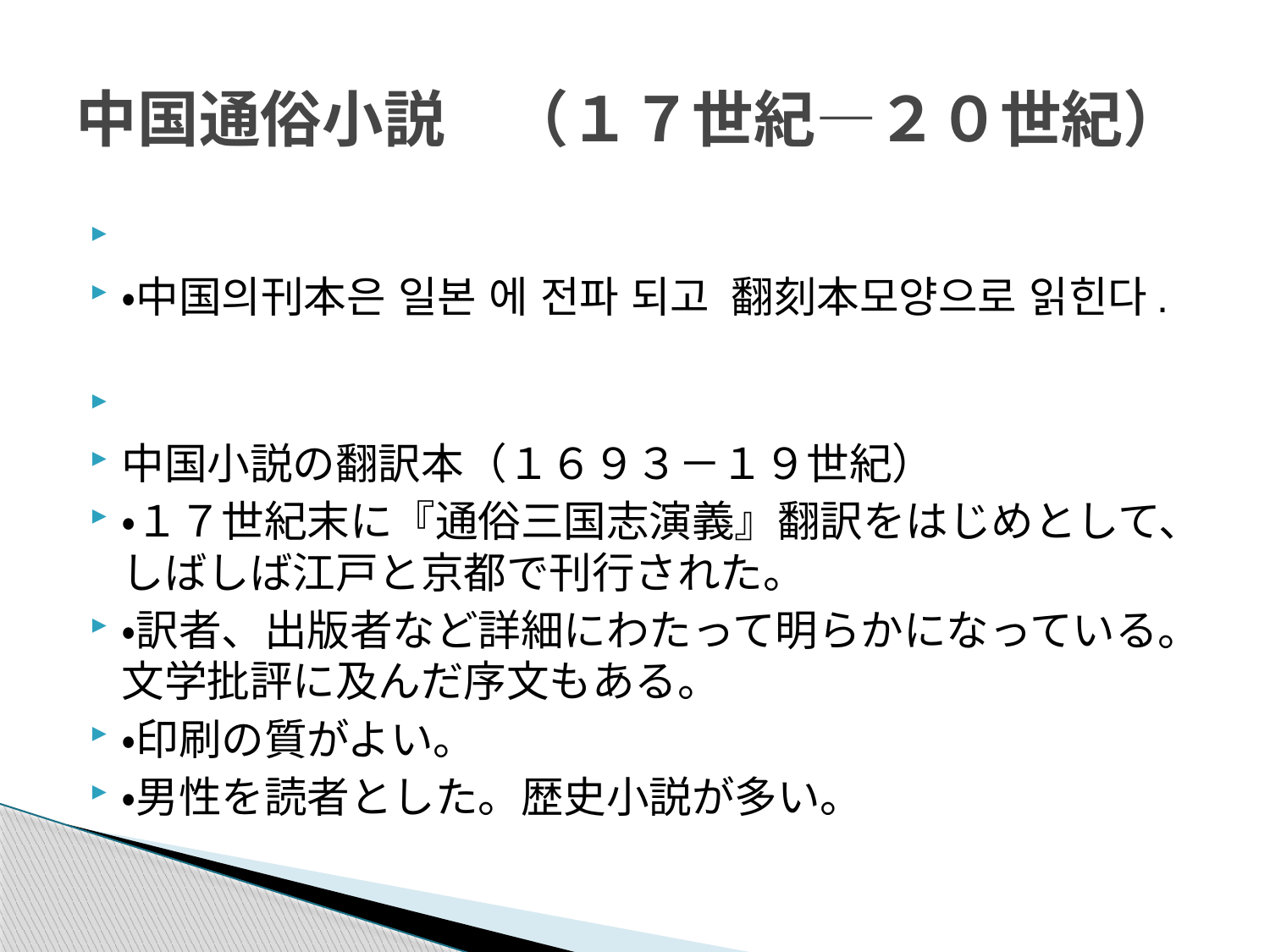

# 中国通俗小説	（１７世紀―２０世紀）

・中国의刊本은 일본 에 전파 되고  翻刻本모양으로 읽힌다.

中国小説の翻訳本	（１６９３－１９世紀）
・１７世紀末に『通俗三国志演義』翻訳をはじめとして、しばしば江戸と京都で刊行された。
・訳者、出版者など詳細にわたって明らかになっている。文学批評に及んだ序文もある。
・印刷の質がよい。
・男性を読者とした。歴史小説が多い。